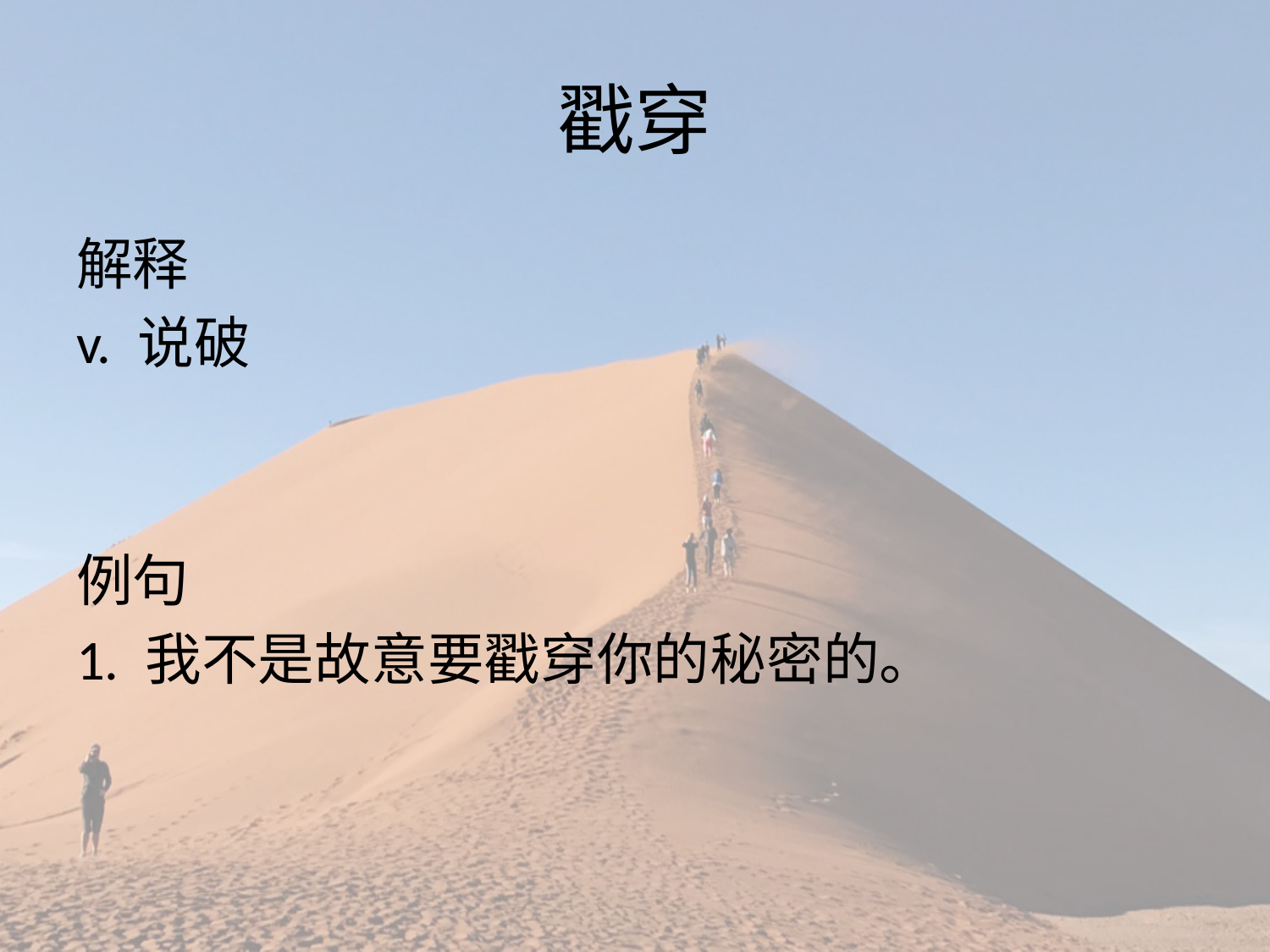

# 戳穿
解释
v. 说破

例句
1. 我不是故意要戳穿你的秘密的。